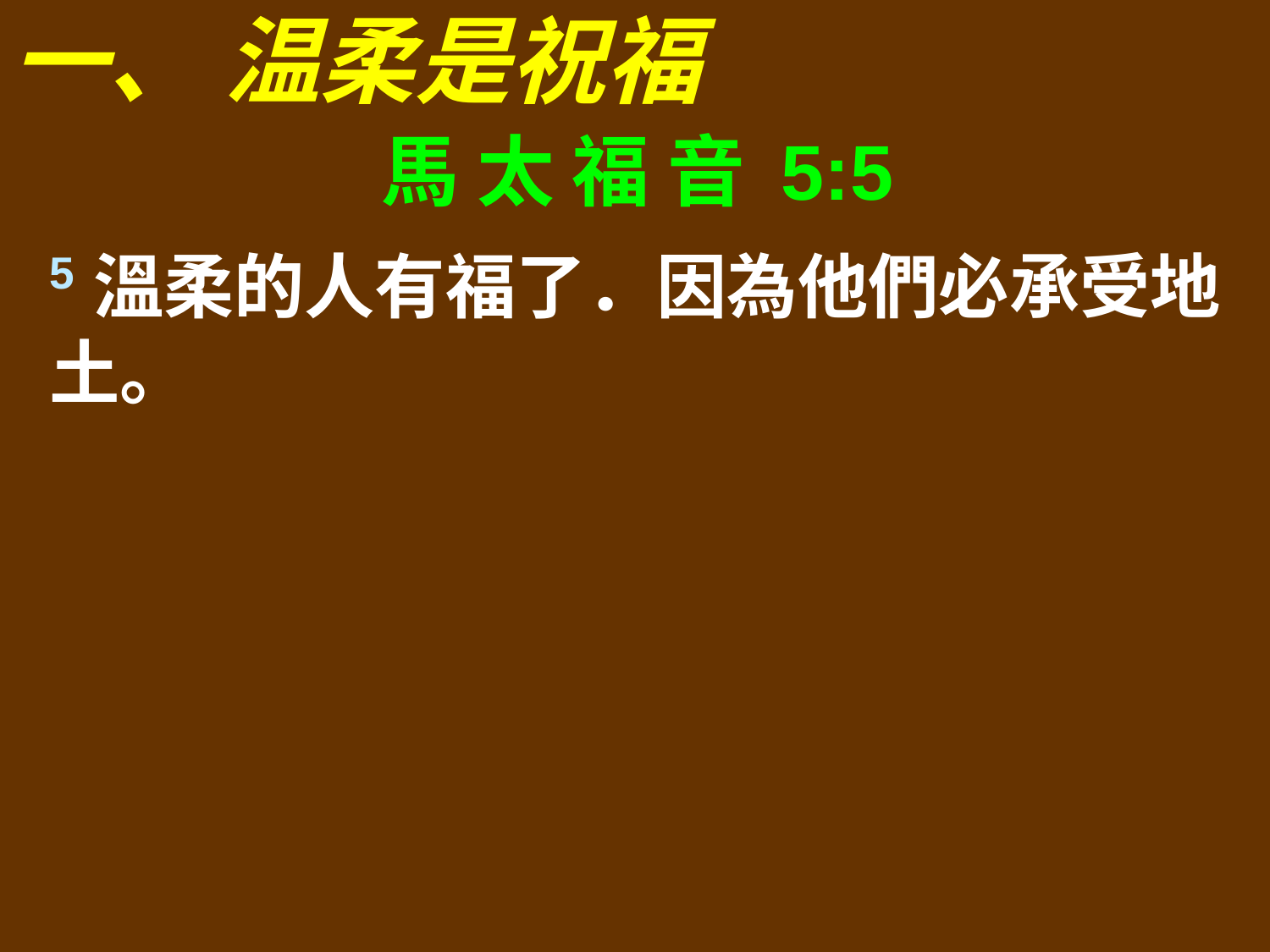

一、 温柔是祝福
馬 太 福 音 5:5
5溫柔的人有福了．因為他們必承受地土。